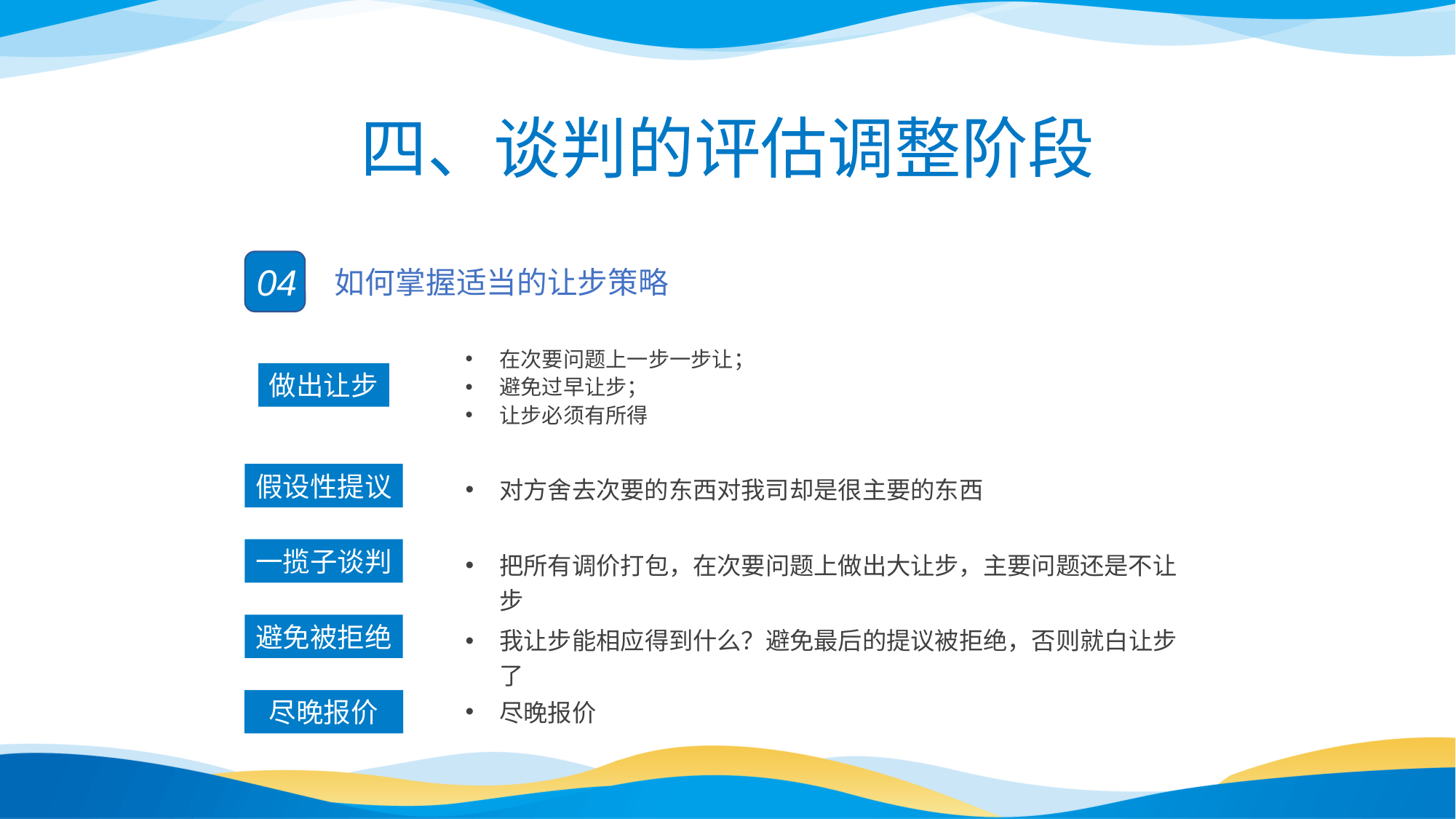

四、谈判的评估调整阶段

04

如何掌握适当的让步策略
在次要问题上一步一步让；
避免过早让步；
让步必须有所得
做出让步
假设性提议
对方舍去次要的东西对我司却是很主要的东西
一揽子谈判
把所有调价打包，在次要问题上做出大让步，主要问题还是不让步
避免被拒绝
我让步能相应得到什么？避免最后的提议被拒绝，否则就白让步了
尽晚报价
尽晚报价